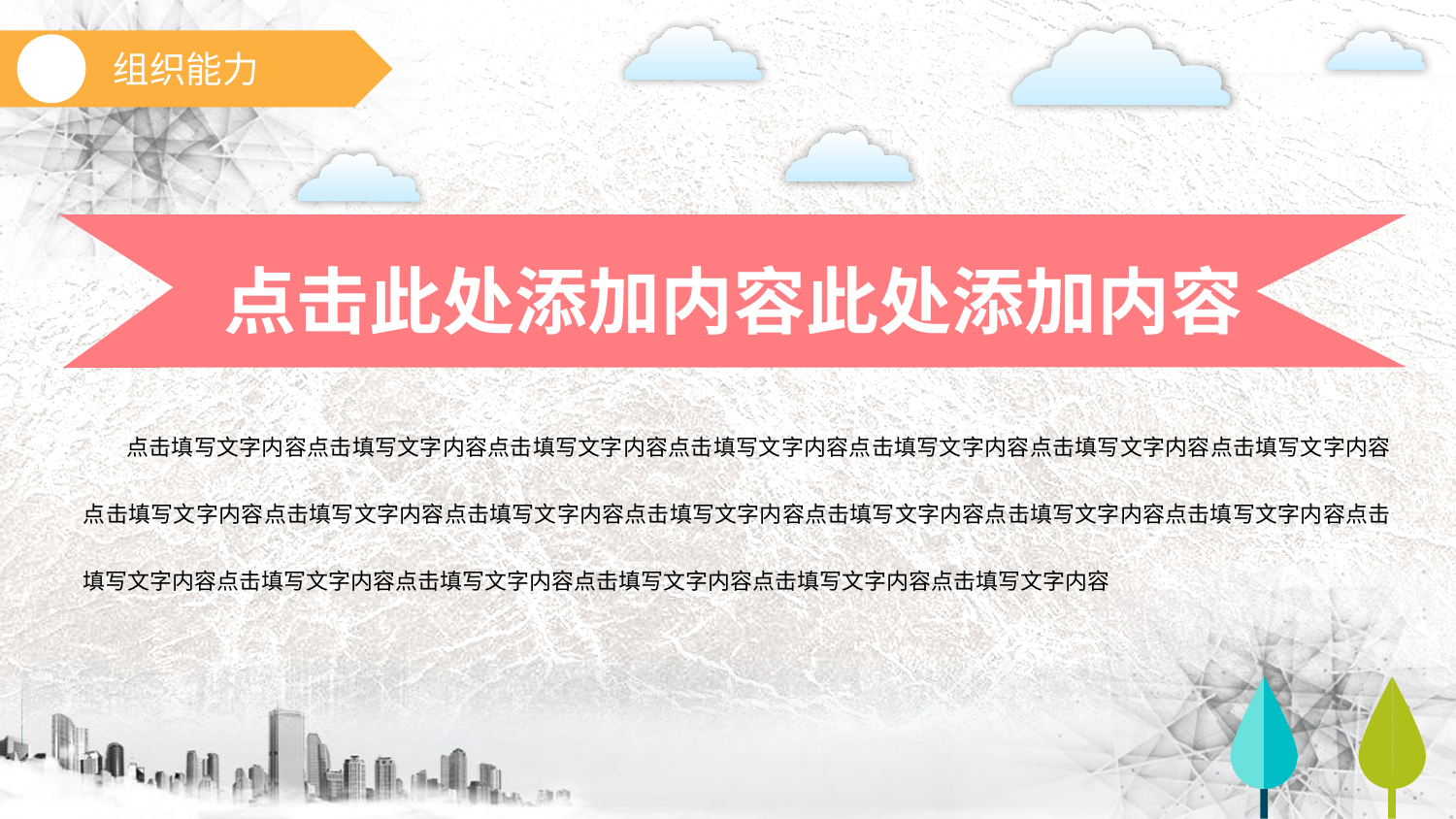

组织能力

点击此处添加内容此处添加内容
       点击填写文字内容点击填写文字内容点击填写文字内容点击填写文字内容点击填写文字内容点击填写文字内容点击填写文字内容点击填写文字内容点击填写文字内容点击填写文字内容点击填写文字内容点击填写文字内容点击填写文字内容点击填写文字内容点击填写文字内容点击填写文字内容点击填写文字内容点击填写文字内容点击填写文字内容点击填写文字内容